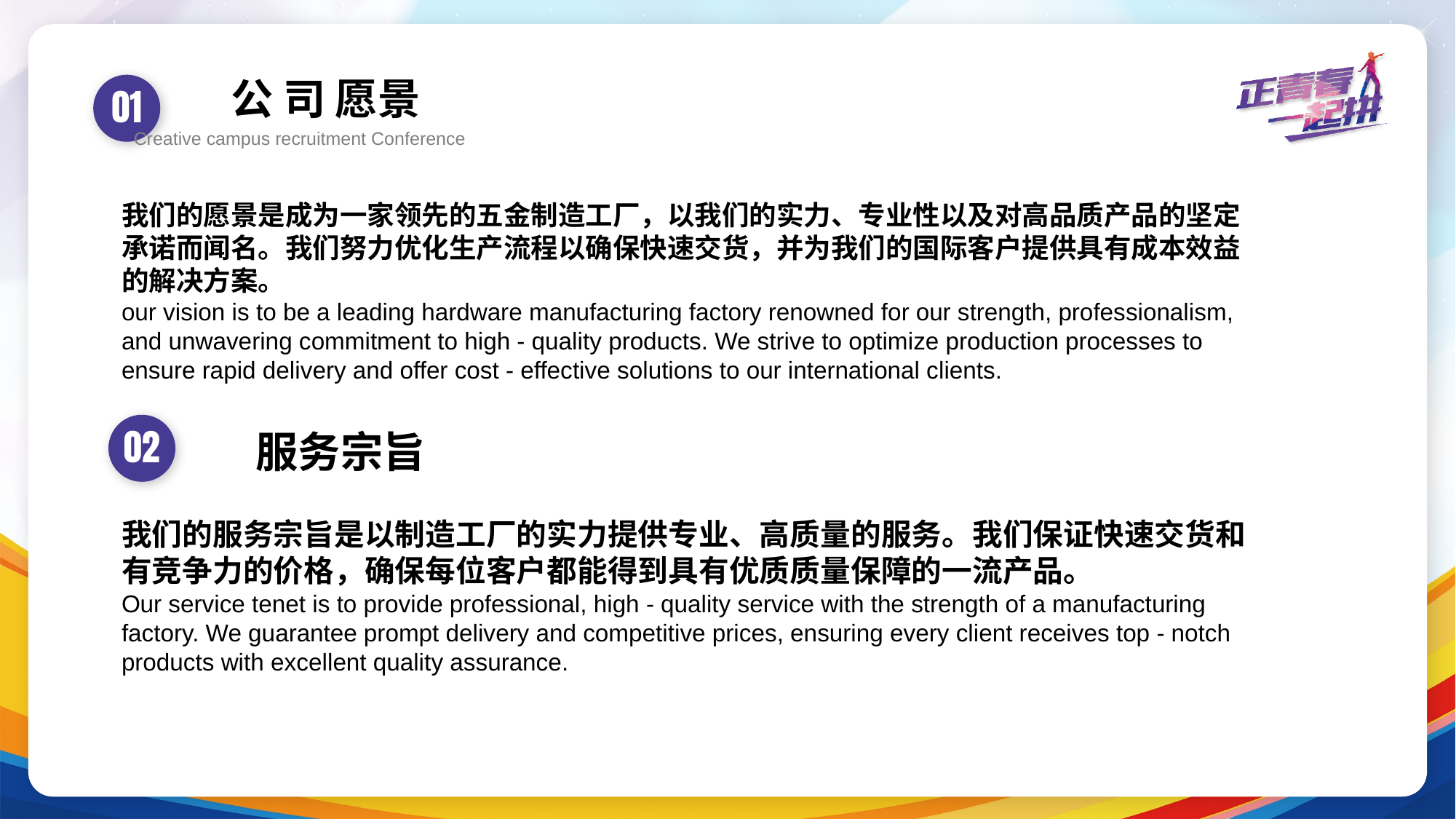

公 司 愿景
01
Creative campus recruitment Conference
我们的愿景是成为一家领先的五金制造工厂，以我们的实力、专业性以及对高品质产品的坚定承诺而闻名。我们努力优化生产流程以确保快速交货，并为我们的国际客户提供具有成本效益的解决方案。
our vision is to be a leading hardware manufacturing factory renowned for our strength, professionalism, and unwavering commitment to high - quality products. We strive to optimize production processes to ensure rapid delivery and offer cost - effective solutions to our international clients.
02
服务宗旨
我们的服务宗旨是以制造工厂的实力提供专业、高质量的服务。我们保证快速交货和有竞争力的价格，确保每位客户都能得到具有优质质量保障的一流产品。
Our service tenet is to provide professional, high - quality service with the strength of a manufacturing factory. We guarantee prompt delivery and competitive prices, ensuring every client receives top - notch products with excellent quality assurance.